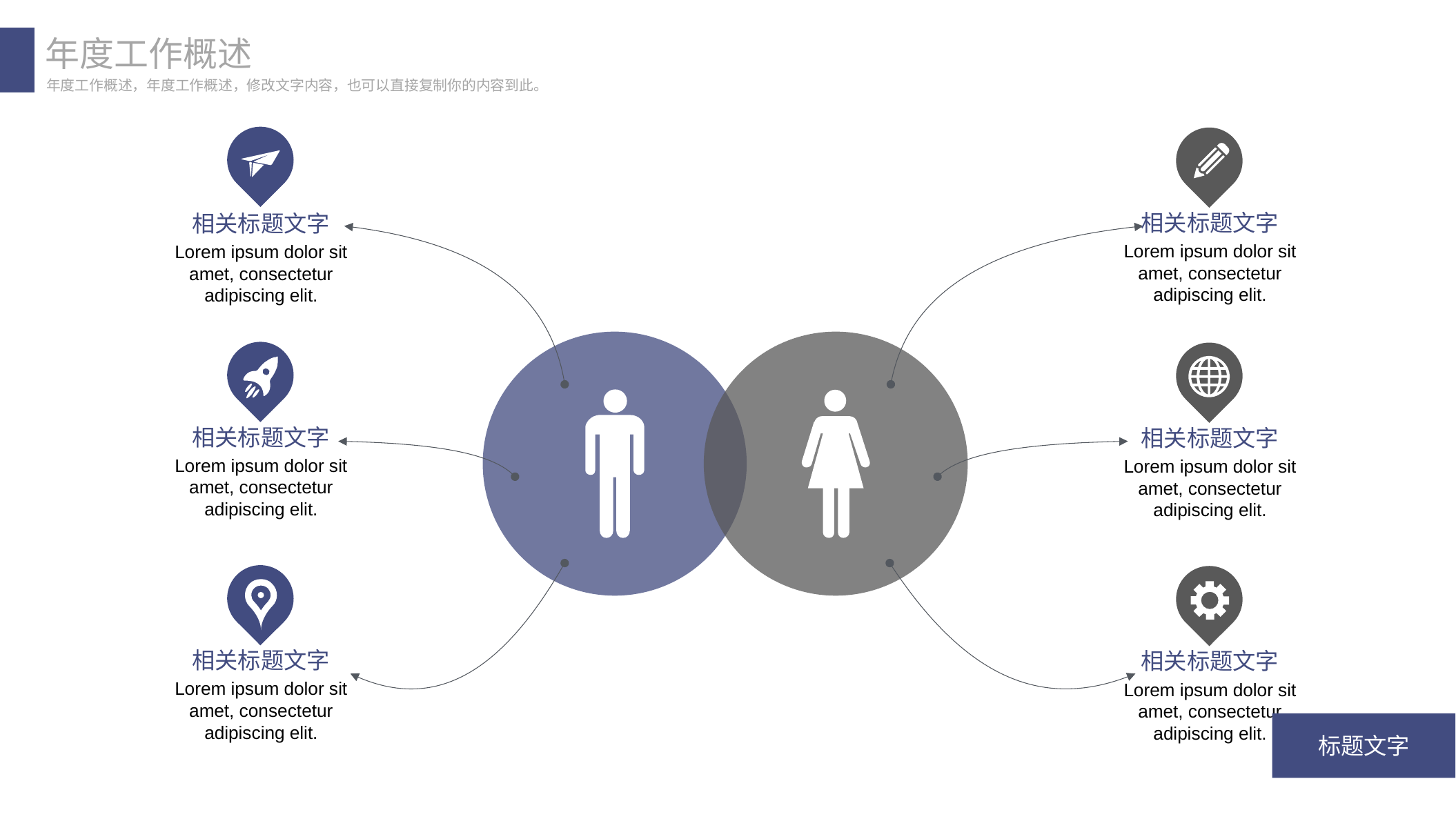

年度工作概述
年度工作概述，年度工作概述，修改文字内容，也可以直接复制你的内容到此。

相关标题文字
Lorem ipsum dolor sit amet, consectetur adipiscing elit.

相关标题文字
Lorem ipsum dolor sit amet, consectetur adipiscing elit.

相关标题文字
Lorem ipsum dolor sit amet, consectetur adipiscing elit.

相关标题文字
Lorem ipsum dolor sit amet, consectetur adipiscing elit.

相关标题文字
Lorem ipsum dolor sit amet, consectetur adipiscing elit.

相关标题文字
Lorem ipsum dolor sit amet, consectetur adipiscing elit.

标题文字